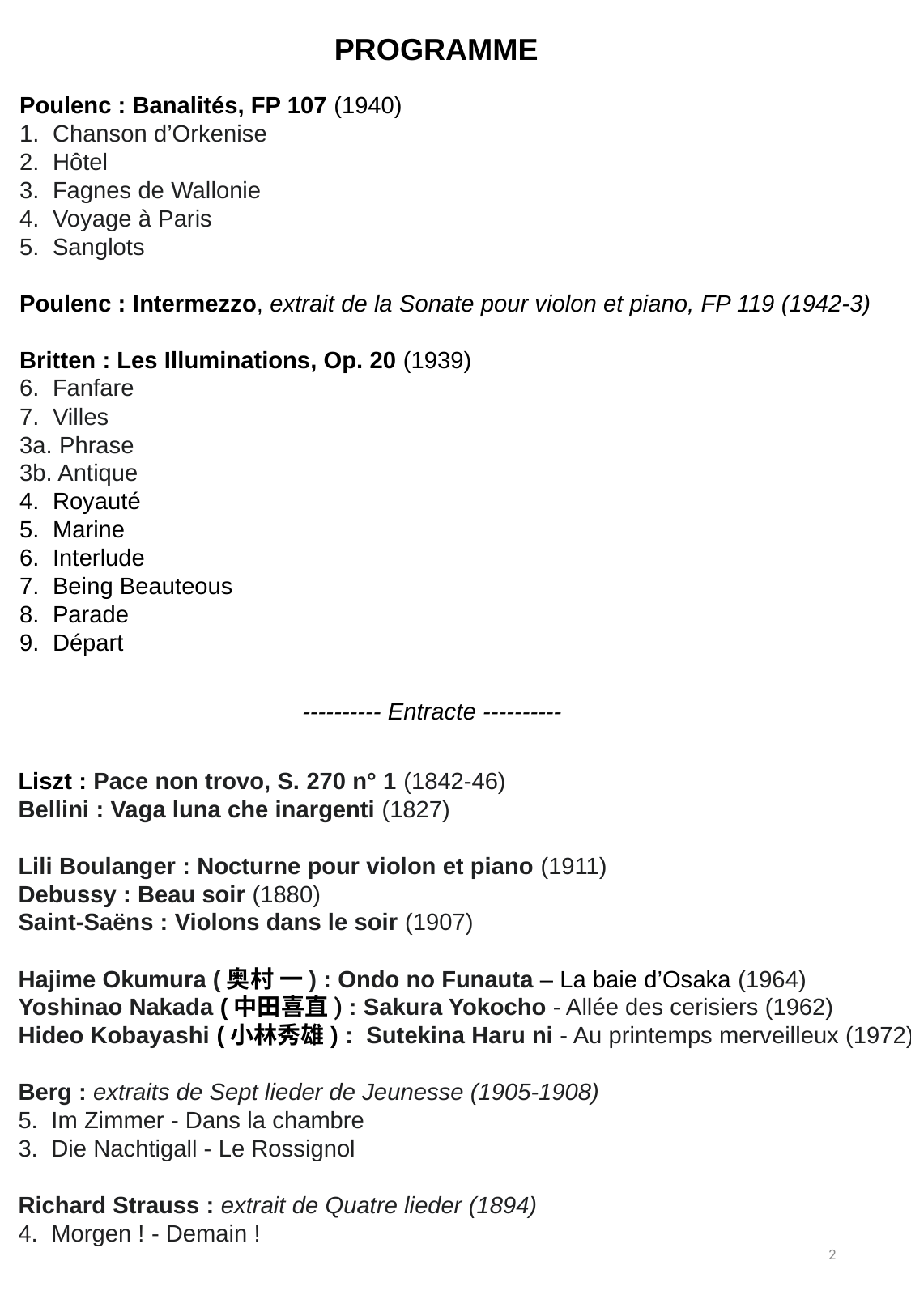

PROGRAMME
Poulenc : Banalités, FP 107 (1940)
  Chanson d’Orkenise
  Hôtel
  Fagnes de Wallonie
  Voyage à Paris
  Sanglots

Poulenc : Intermezzo, extrait de la Sonate pour violon et piano, FP 119 (1942-3)

Britten : Les Illuminations, Op. 20 (1939)
  Fanfare
  Villes
3a. Phrase
3b. Antique
4.  Royauté
5.  Marine
6.  Interlude
7.  Being Beauteous
8.  Parade
9.  Départ
---------- Entracte ----------
Liszt : Pace non trovo, S. 270 n° 1 (1842-46)
Bellini : Vaga luna che inargenti (1827)

Lili Boulanger : Nocturne pour violon et piano (1911)
Debussy : Beau soir (1880)
Saint-Saëns : Violons dans le soir (1907)

Hajime Okumura (奥村 一) : Ondo no Funauta – La baie d’Osaka (1964)
Yoshinao Nakada (中田喜直) : Sakura Yokocho - Allée des cerisiers (1962)
Hideo Kobayashi (小林秀雄) :  Sutekina Haru ni - Au printemps merveilleux (1972)

Berg : extraits de Sept lieder de Jeunesse (1905-1908)
5.  Im Zimmer - Dans la chambre
3.  Die Nachtigall - Le Rossignol

Richard Strauss : extrait de Quatre lieder (1894)
4.  Morgen ! - Demain !
2